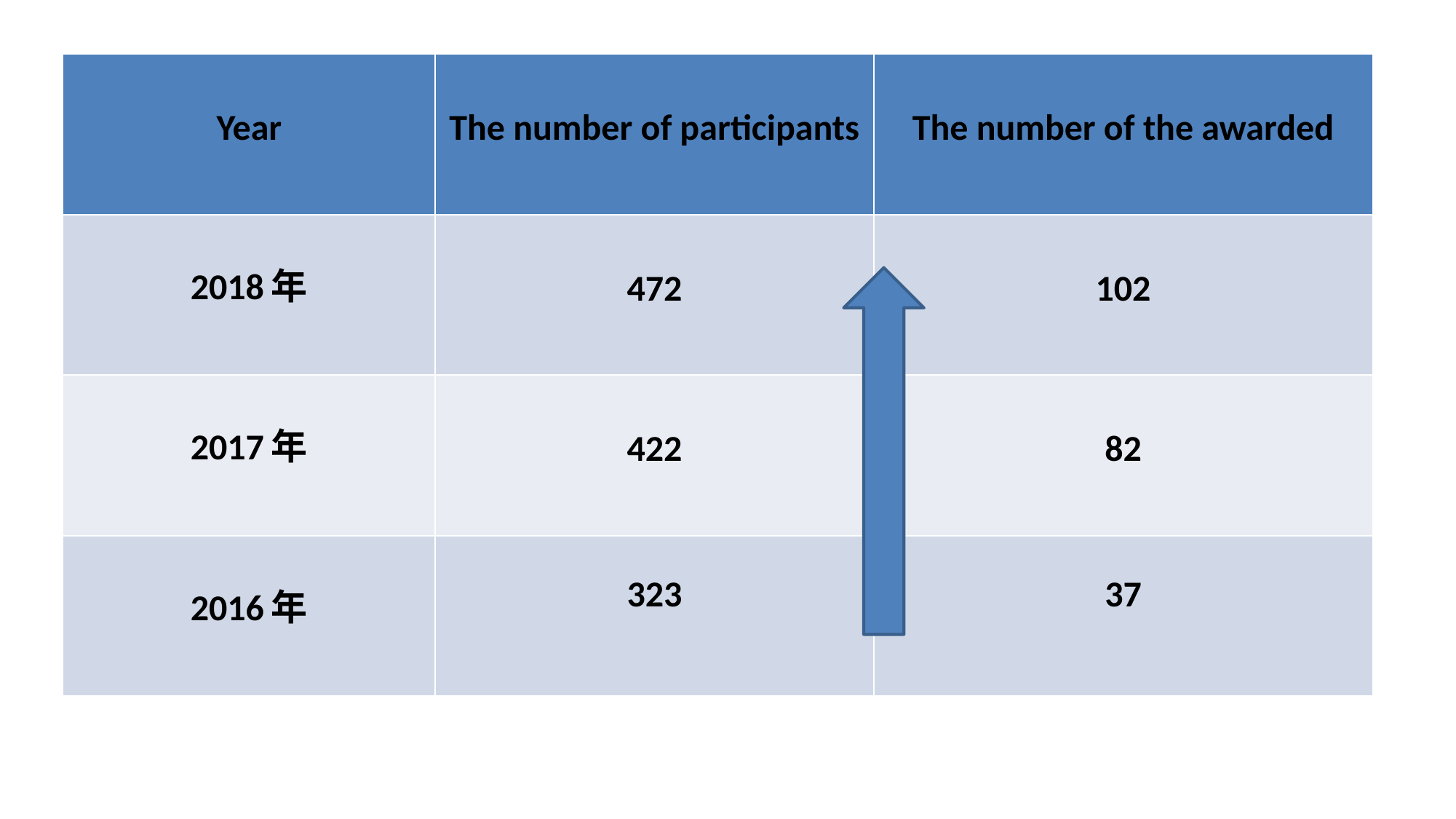

#
| Year | The number of participants | The number of the awarded |
| --- | --- | --- |
| 2018年 | 472 | 102 |
| 2017年 | 422 | 82 |
| 2016年 | 323 | 37 |